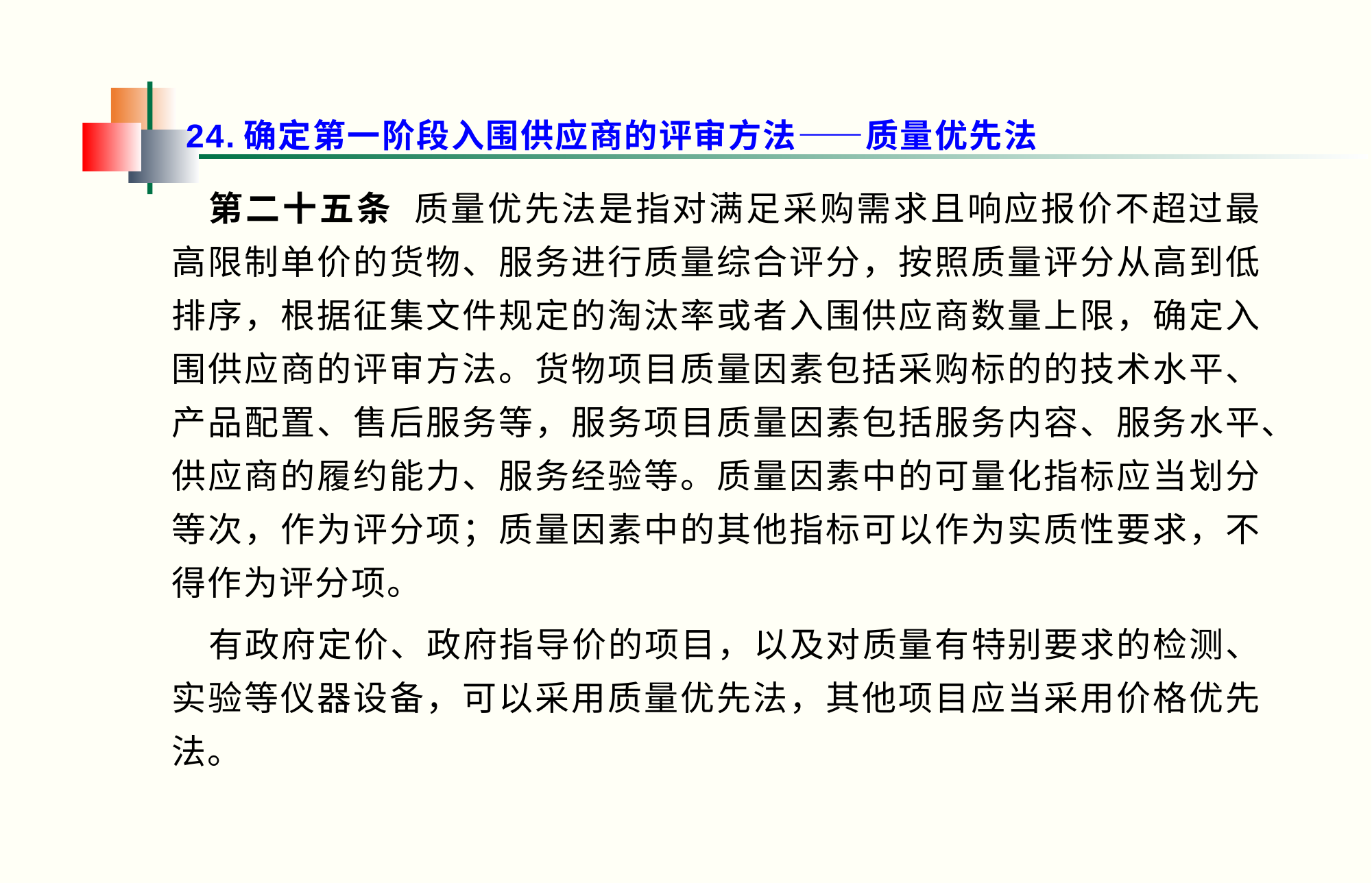

24.确定第一阶段入围供应商的评审方法——质量优先法
第二十五条  质量优先法是指对满足采购需求且响应报价不超过最高限制单价的货物、服务进行质量综合评分，按照质量评分从高到低排序，根据征集文件规定的淘汰率或者入围供应商数量上限，确定入围供应商的评审方法。货物项目质量因素包括采购标的的技术水平、产品配置、售后服务等，服务项目质量因素包括服务内容、服务水平、供应商的履约能力、服务经验等。质量因素中的可量化指标应当划分等次，作为评分项；质量因素中的其他指标可以作为实质性要求，不得作为评分项。
有政府定价、政府指导价的项目，以及对质量有特别要求的检测、实验等仪器设备，可以采用质量优先法，其他项目应当采用价格优先法。